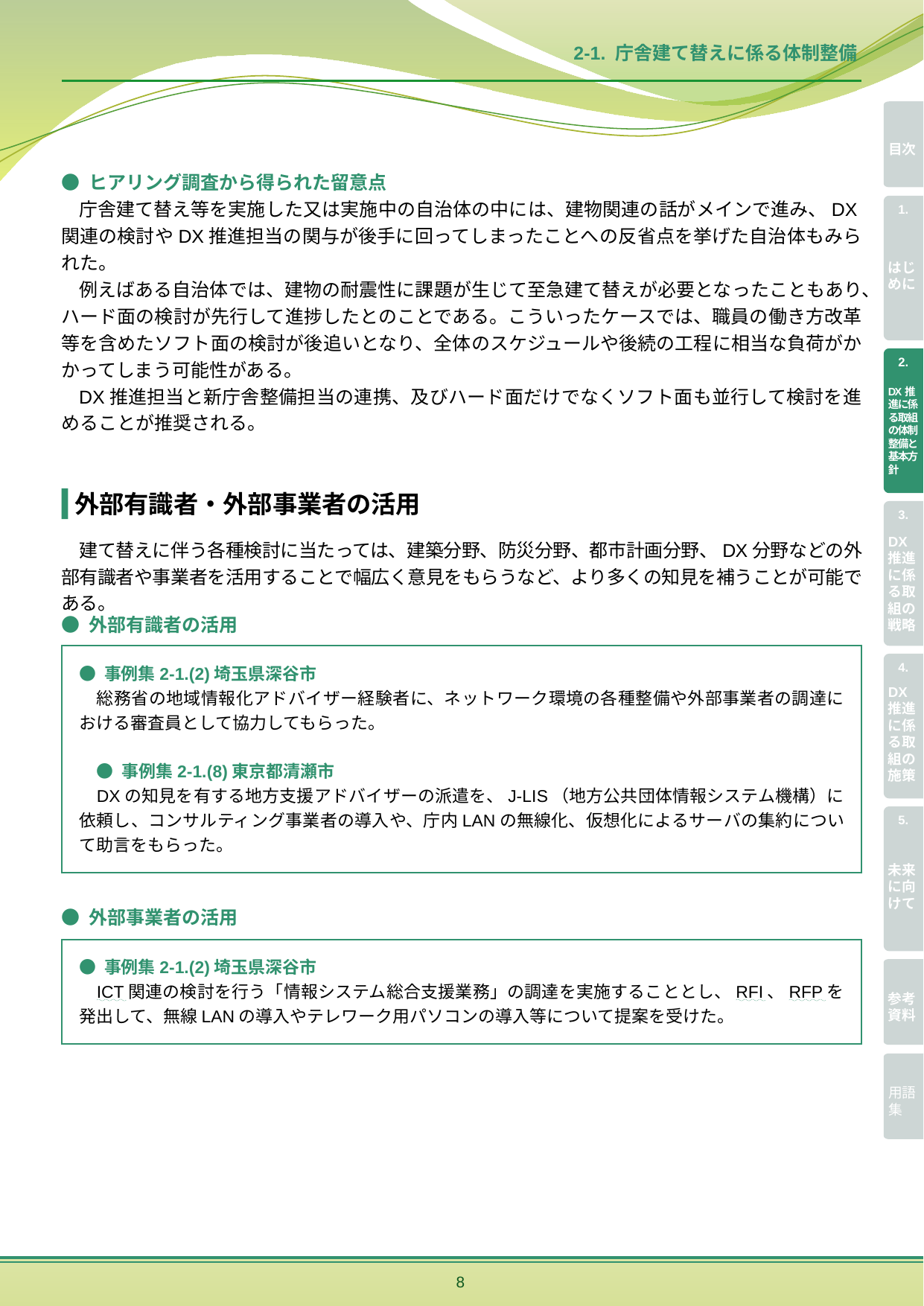

2-1. 庁舎建て替えに係る体制整備
● ヒアリング調査から得られた留意点
庁舎建て替え等を実施した又は実施中の自治体の中には、建物関連の話がメインで進み、DX関連の検討やDX推進担当の関与が後手に回ってしまったことへの反省点を挙げた自治体もみられた。
例えばある自治体では、建物の耐震性に課題が生じて至急建て替えが必要となったこともあり、ハード面の検討が先行して進捗したとのことである。こういったケースでは、職員の働き方改革等を含めたソフト面の検討が後追いとなり、全体のスケジュールや後続の工程に相当な負荷がかかってしまう可能性がある。
DX推進担当と新庁舎整備担当の連携、及びハード面だけでなくソフト面も並行して検討を進めることが推奨される。

外部有識者・外部事業者の活用
　建て替えに伴う各種検討に当たっては、建築分野、防災分野、都市計画分野、DX分野などの外部有識者や事業者を活用することで幅広く意見をもらうなど、より多くの知見を補うことが可能である。
● 外部有識者の活用
● 事例集2-1.(2)埼玉県深谷市
総務省の地域情報化アドバイザー経験者に、ネットワーク環境の各種整備や外部事業者の調達における審査員として協力してもらった。

● 事例集2-1.(8)東京都清瀬市
DXの知見を有する地方支援アドバイザーの派遣を、J-LIS（地方公共団体情報システム機構）に依頼し、コンサルティング事業者の導入や、庁内LANの無線化、仮想化によるサーバの集約について助言をもらった。
● 外部事業者の活用
● 事例集2-1.(2)埼玉県深谷市
ICT関連の検討を行う「情報システム総合支援業務」の調達を実施することとし、RFI、RFPを発出して、無線LANの導入やテレワーク用パソコンの導入等について提案を受けた。
8